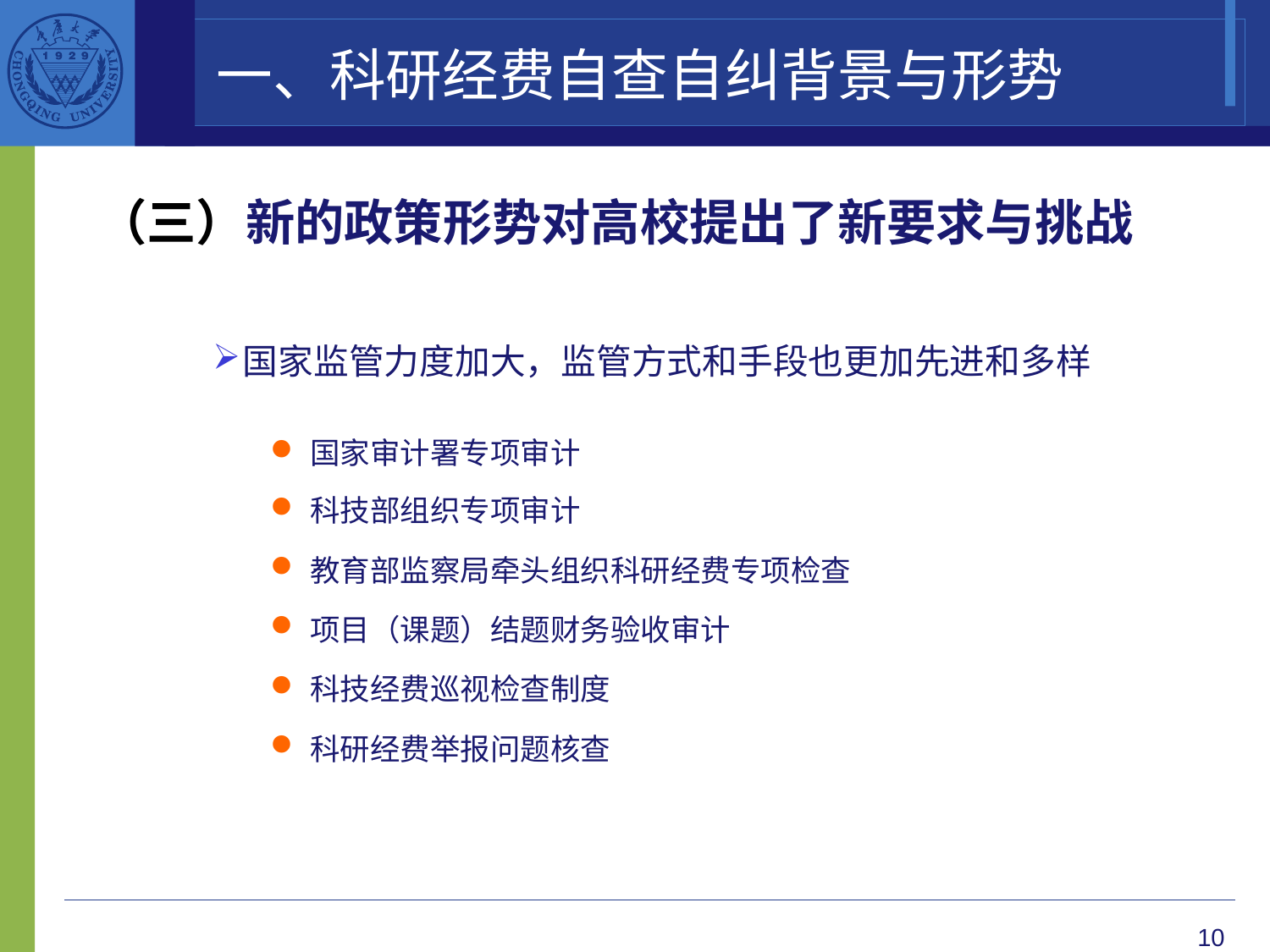

一、科研经费自查自纠背景与形势
（三）新的政策形势对高校提出了新要求与挑战
国家监管力度加大，监管方式和手段也更加先进和多样
国家审计署专项审计
科技部组织专项审计
教育部监察局牵头组织科研经费专项检查
项目（课题）结题财务验收审计
科技经费巡视检查制度
科研经费举报问题核查
10